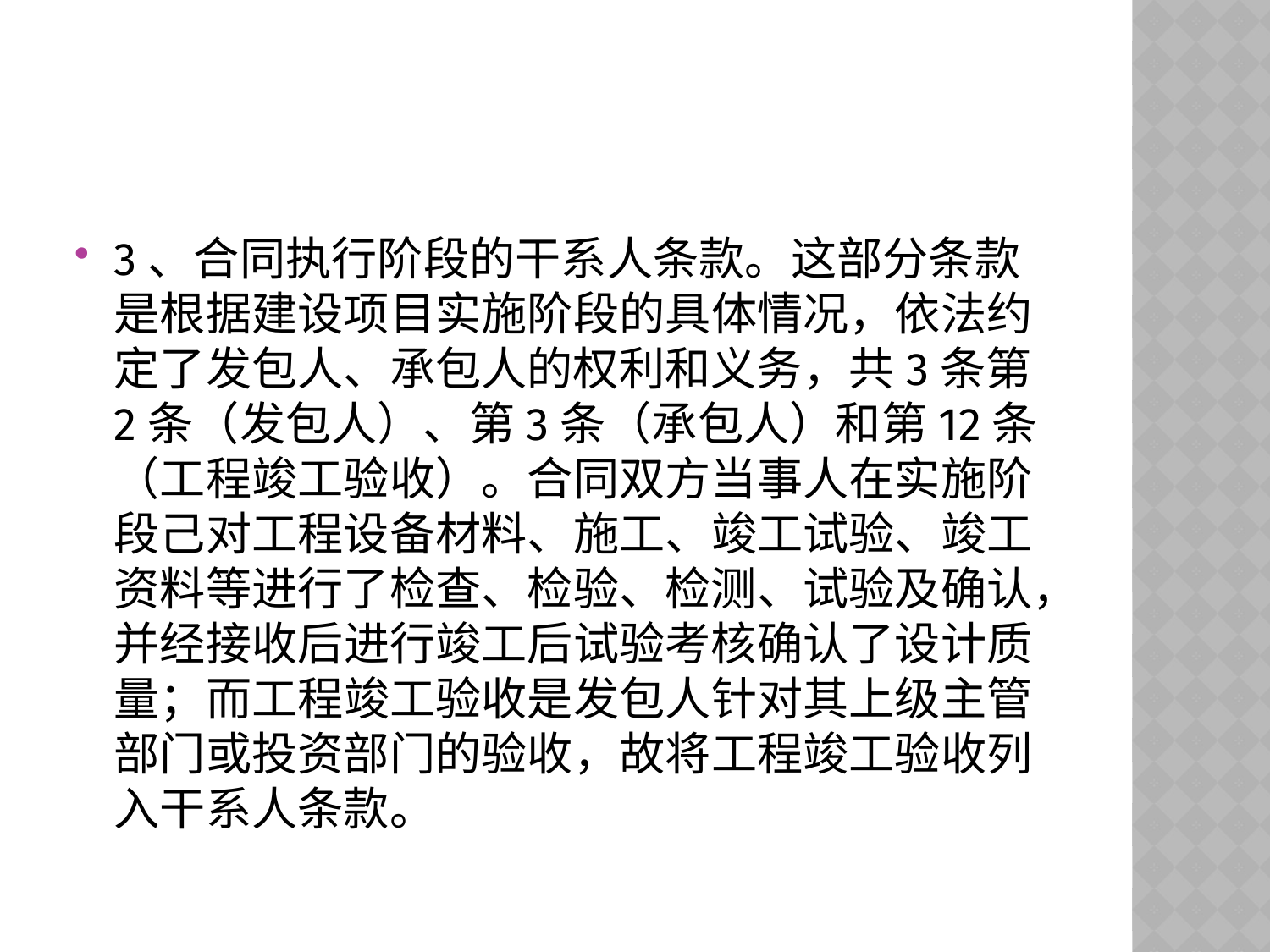

#
3、合同执行阶段的干系人条款。这部分条款是根据建设项目实施阶段的具体情况，依法约定了发包人、承包人的权利和义务，共3条第2条（发包人）、第3条（承包人）和第12条（工程竣工验收）。合同双方当事人在实施阶段己对工程设备材料、施工、竣工试验、竣工资料等进行了检查、检验、检测、试验及确认，并经接收后进行竣工后试验考核确认了设计质量；而工程竣工验收是发包人针对其上级主管部门或投资部门的验收，故将工程竣工验收列入干系人条款。